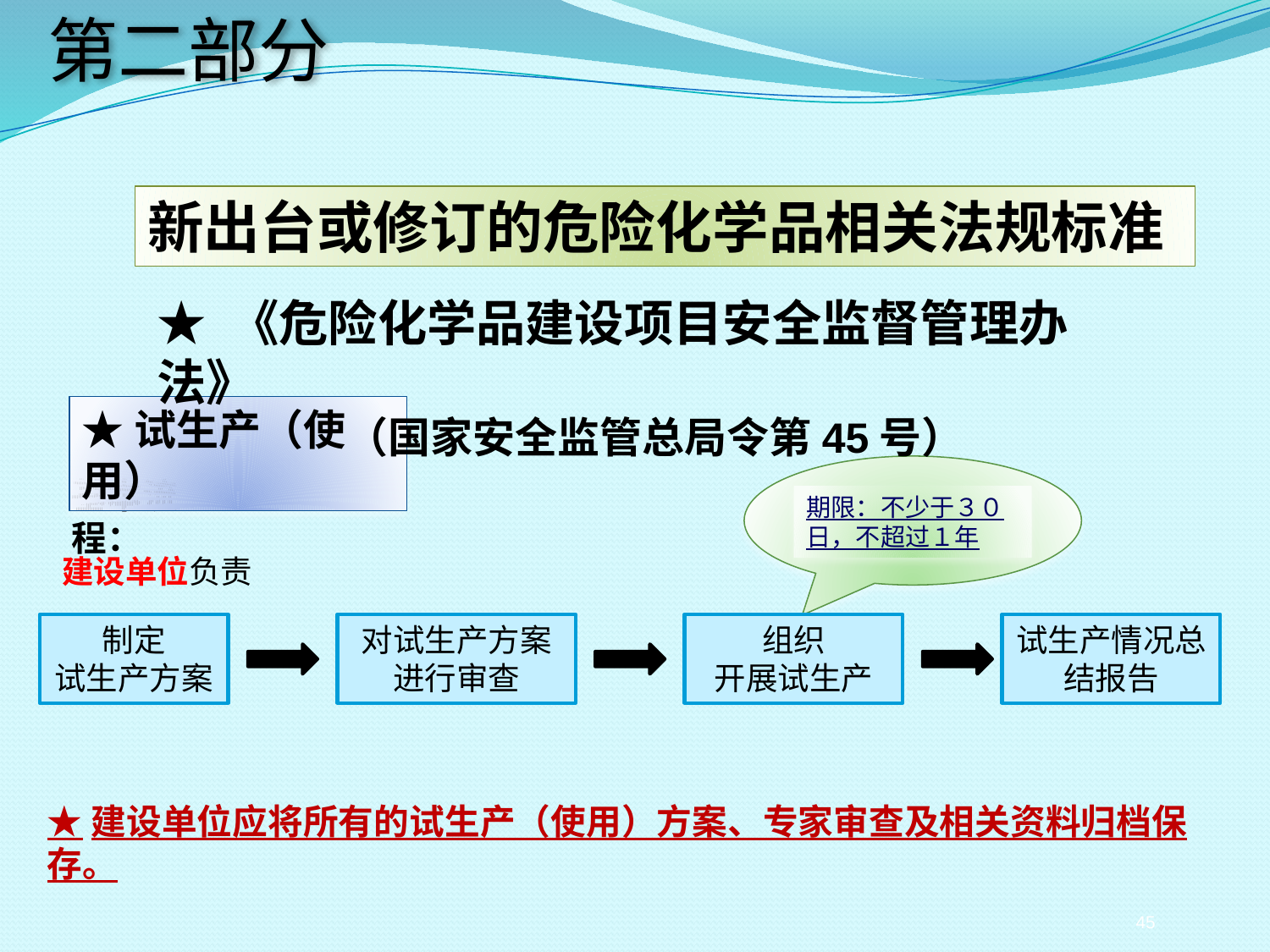

第二部分
新出台或修订的危险化学品相关法规标准
★ 《危险化学品建设项目安全监督管理办法》
（国家安全监管总局令第45号）
★试生产（使用）

基本流程：
期限：不少于３０日，不超过１年
建设单位负责
制定
试生产方案
对试生产方案进行审查
组织
开展试生产
试生产情况总结报告

★建设单位应将所有的试生产（使用）方案、专家审查及相关资料归档保存。
45